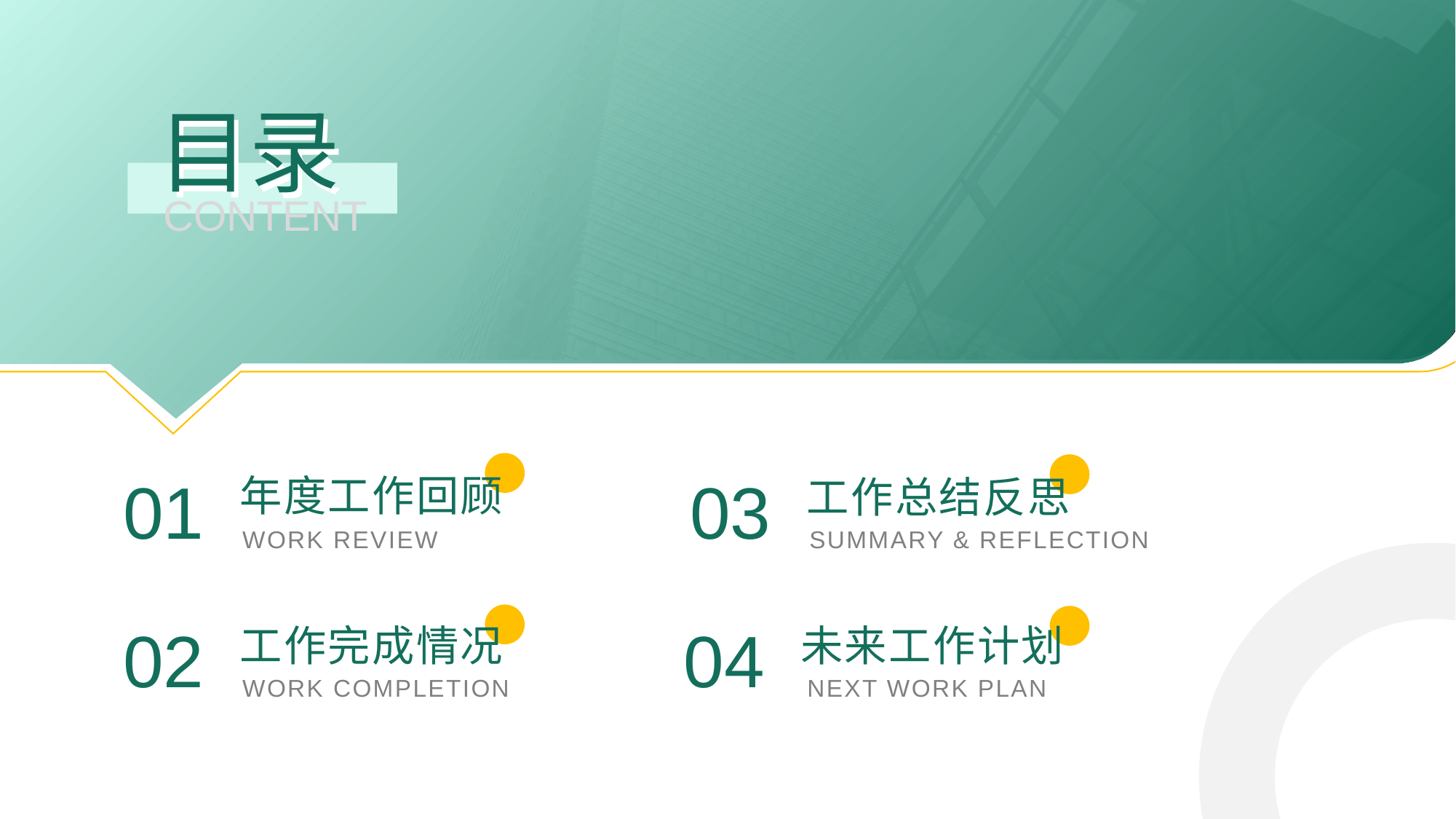

01
03
年度工作回顾
工作总结反思
WORK REVIEW
SUMMARY & REFLECTION

02
04
工作完成情况
未来工作计划
WORK COMPLETION
NEXT WORK PLAN